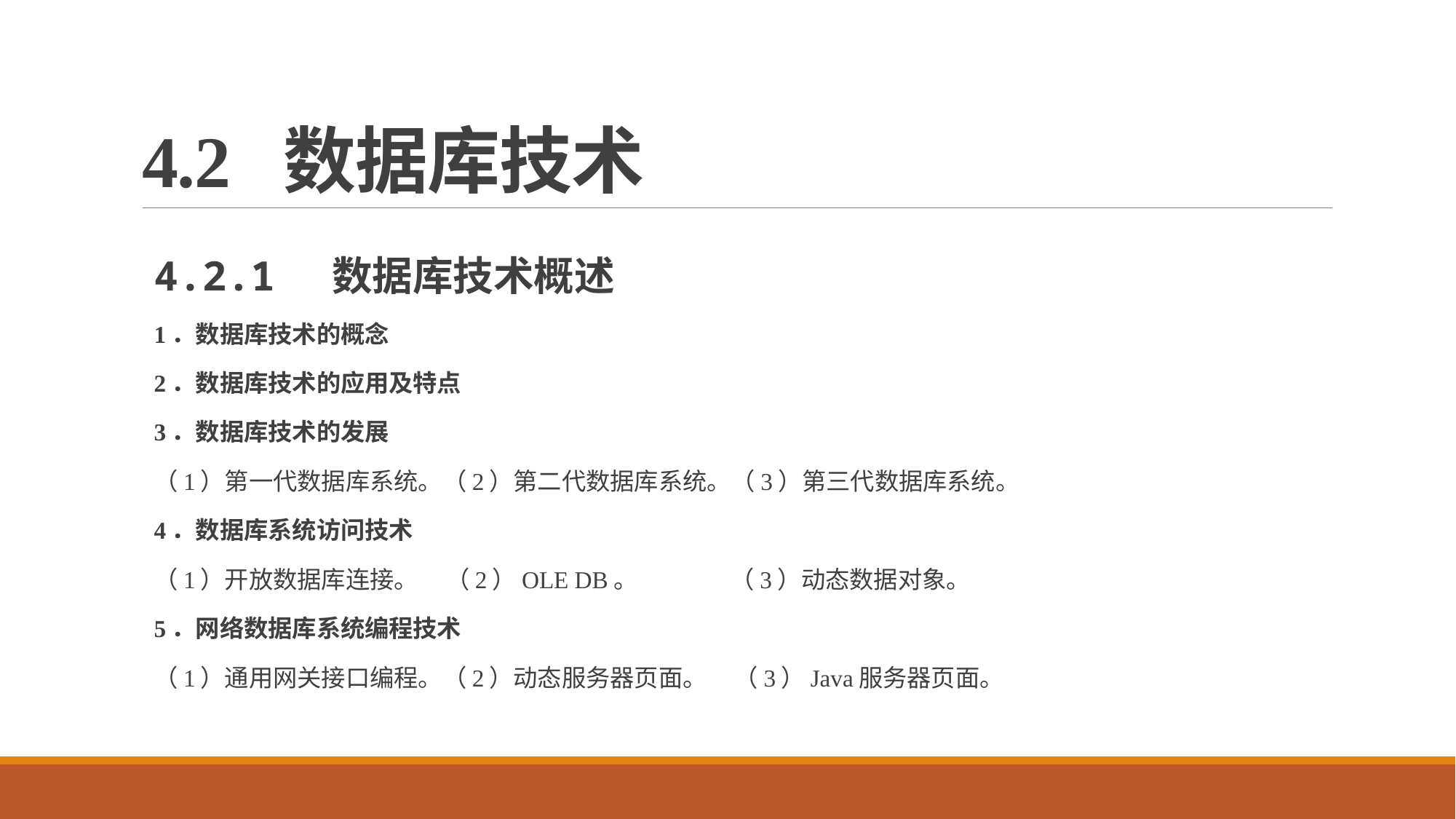

# 4.2  数据库技术
4.2.1  数据库技术概述
1．数据库技术的概念
2．数据库技术的应用及特点
3．数据库技术的发展
（1）第一代数据库系统。（2）第二代数据库系统。（3）第三代数据库系统。
4．数据库系统访问技术
（1）开放数据库连接。     （2）OLE DB。                 （3）动态数据对象。
5．网络数据库系统编程技术
（1）通用网关接口编程。（2）动态服务器页面。     （3）Java服务器页面。